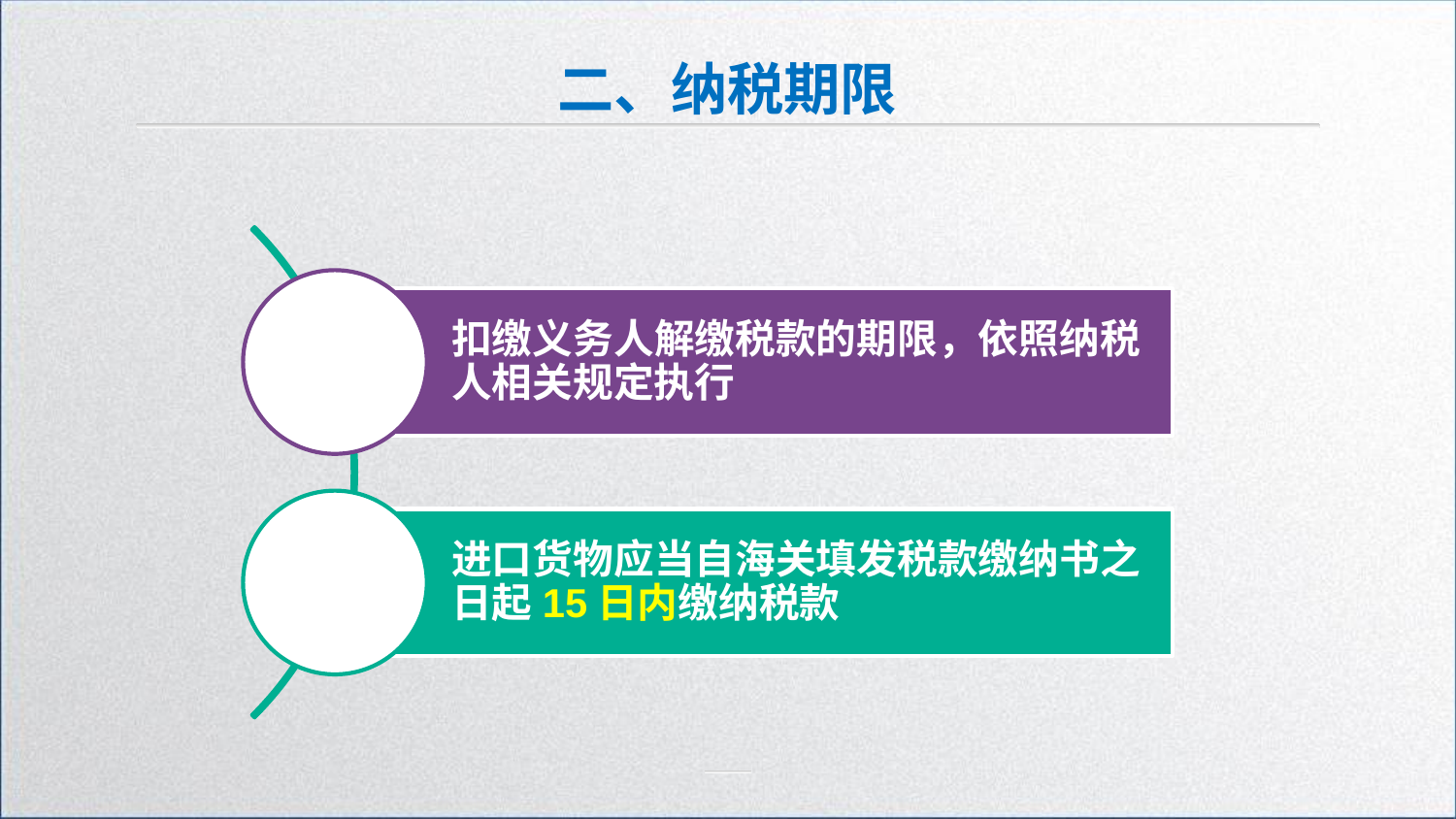

二、纳税期限
扣缴义务人解缴税款的期限，依照纳税人相关规定执行
进口货物应当自海关填发税款缴纳书之日起15日内缴纳税款
税额
计算期限
税款
缴纳期限